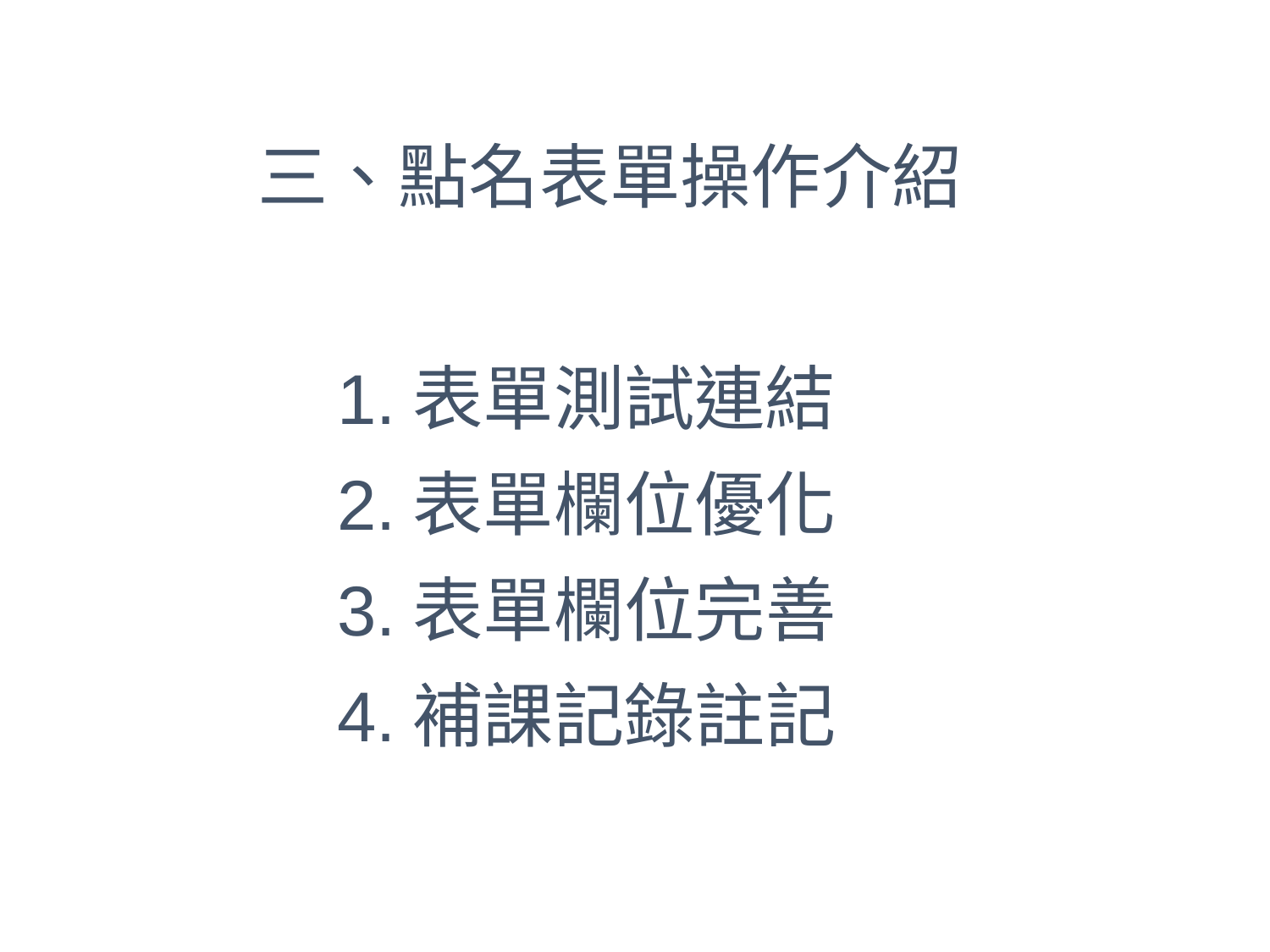

三、點名表單操作介紹
1.表單測試連結
2.表單欄位優化
3.表單欄位完善
4.補課記錄註記